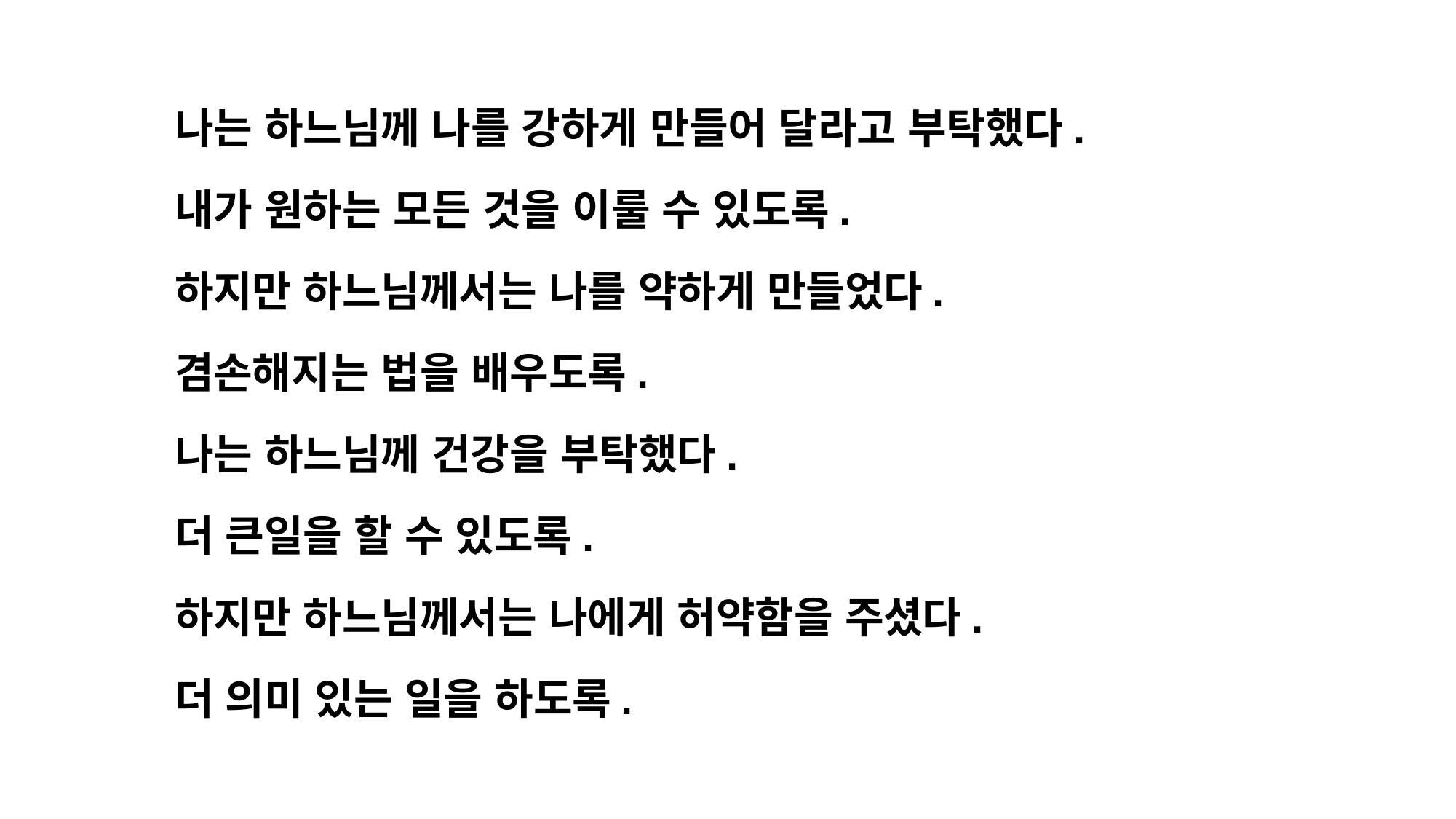

나는 하느님께 나를 강하게 만들어 달라고 부탁했다.
내가 원하는 모든 것을 이룰 수 있도록.
하지만 하느님께서는 나를 약하게 만들었다.
겸손해지는 법을 배우도록.
나는 하느님께 건강을 부탁했다.
더 큰일을 할 수 있도록.
하지만 하느님께서는 나에게 허약함을 주셨다.
더 의미 있는 일을 하도록.